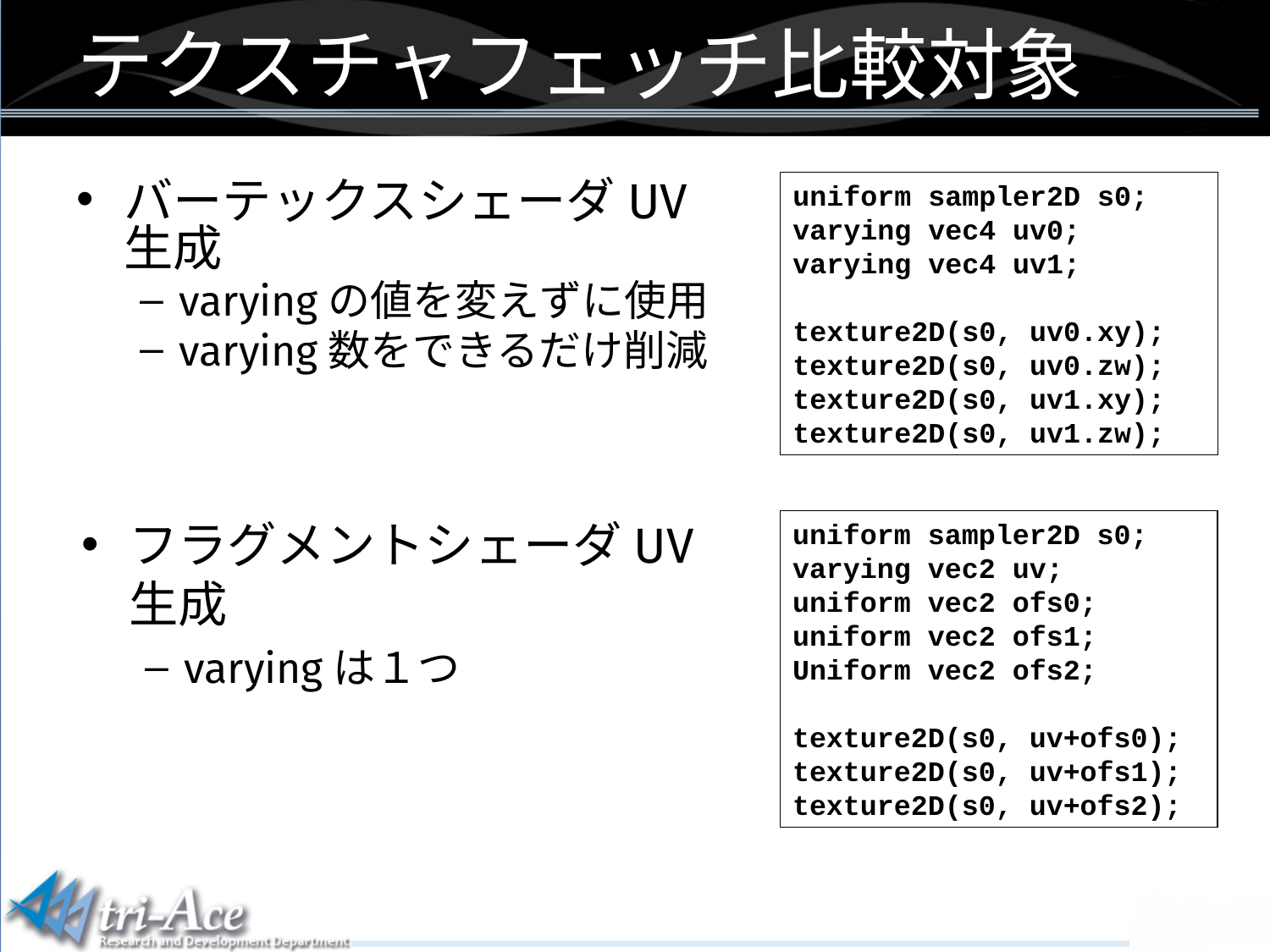

テクスチャフェッチ比較対象
uniform sampler2D s0;
varying vec4 uv0;
varying vec4 uv1;

texture2D(s0, uv0.xy);
texture2D(s0, uv0.zw);
texture2D(s0, uv1.xy);
texture2D(s0, uv1.zw);
バーテックスシェーダUV生成
varyingの値を変えずに使用
varying数をできるだけ削減

フラグメントシェーダUV生成
varyingは１つ

uniform sampler2D s0;
varying vec2 uv;
uniform vec2 ofs0;
uniform vec2 ofs1;
Uniform vec2 ofs2;

texture2D(s0, uv+ofs0);
texture2D(s0, uv+ofs1);
texture2D(s0, uv+ofs2);